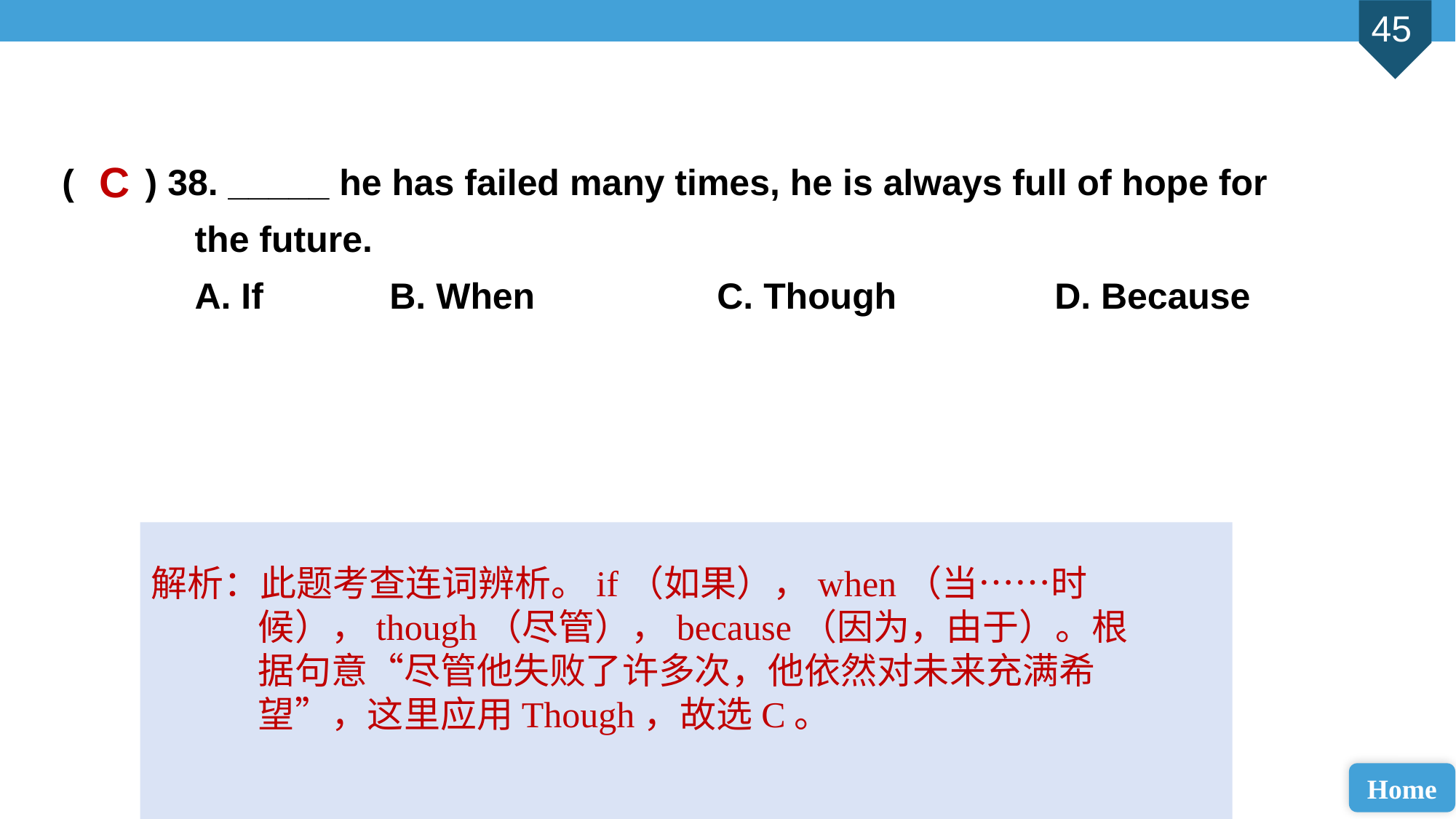

(       ) 38. _____ he has failed many times, he is always full of hope for
             the future.
             A. If 		B. When 		C. Though		 D. Because
C

解析：此题考查连词辨析。if（如果），when（当……时候），though（尽管），because（因为，由于）。根据句意“尽管他失败了许多次，他依然对未来充满希望”，这里应用Though，故选C。